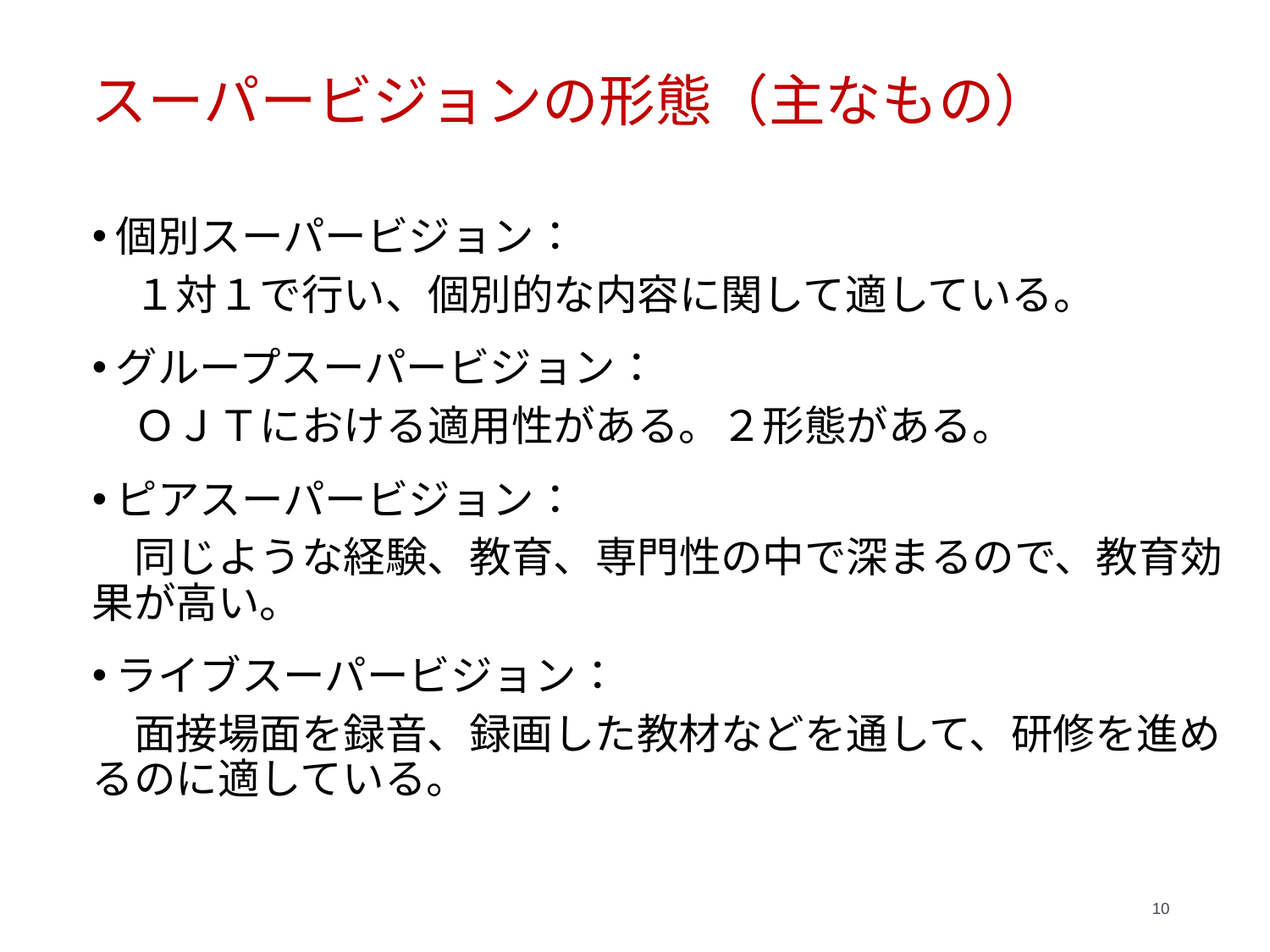

# スーパービジョンの形態（主なもの）
個別スーパービジョン：
　１対１で行い、個別的な内容に関して適している。

グループスーパービジョン：
　ＯＪＴにおける適用性がある。２形態がある。

ピアスーパービジョン：
　同じような経験、教育、専門性の中で深まるので、教育効果が高い。

ライブスーパービジョン：
　面接場面を録音、録画した教材などを通して、研修を進めるのに適している。

10